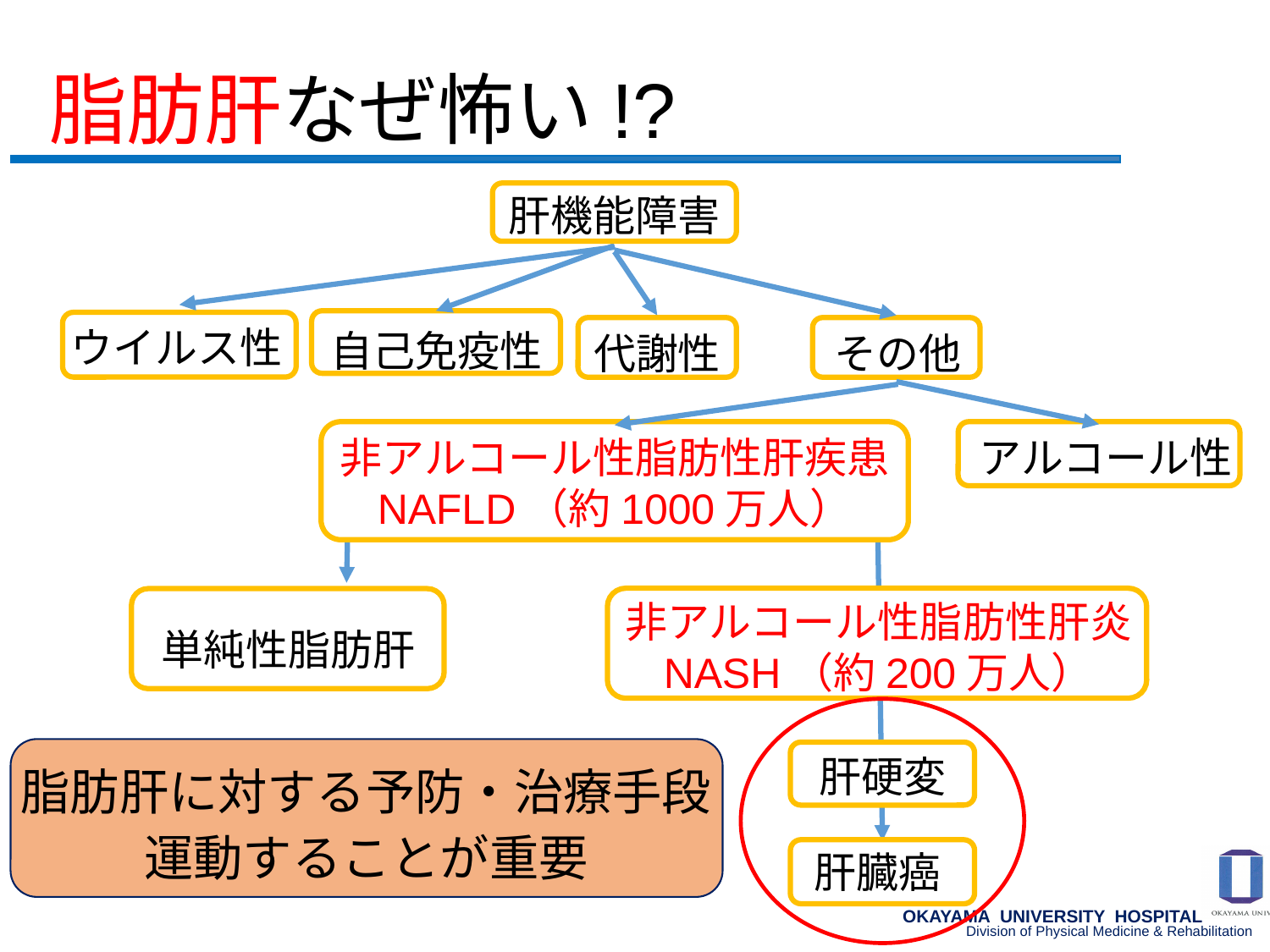

脂肪肝なぜ怖い!?

肝機能障害

ウイルス性

自己免疫性
代謝性
その他

非アルコール性脂肪性肝疾患
NAFLD（約1000万人）
アルコール性

非アルコール性脂肪性肝炎
NASH（約200万人）
単純性脂肪肝

肝硬変
脂肪肝に対する予防・治療手段

運動することが重要

肝臓癌